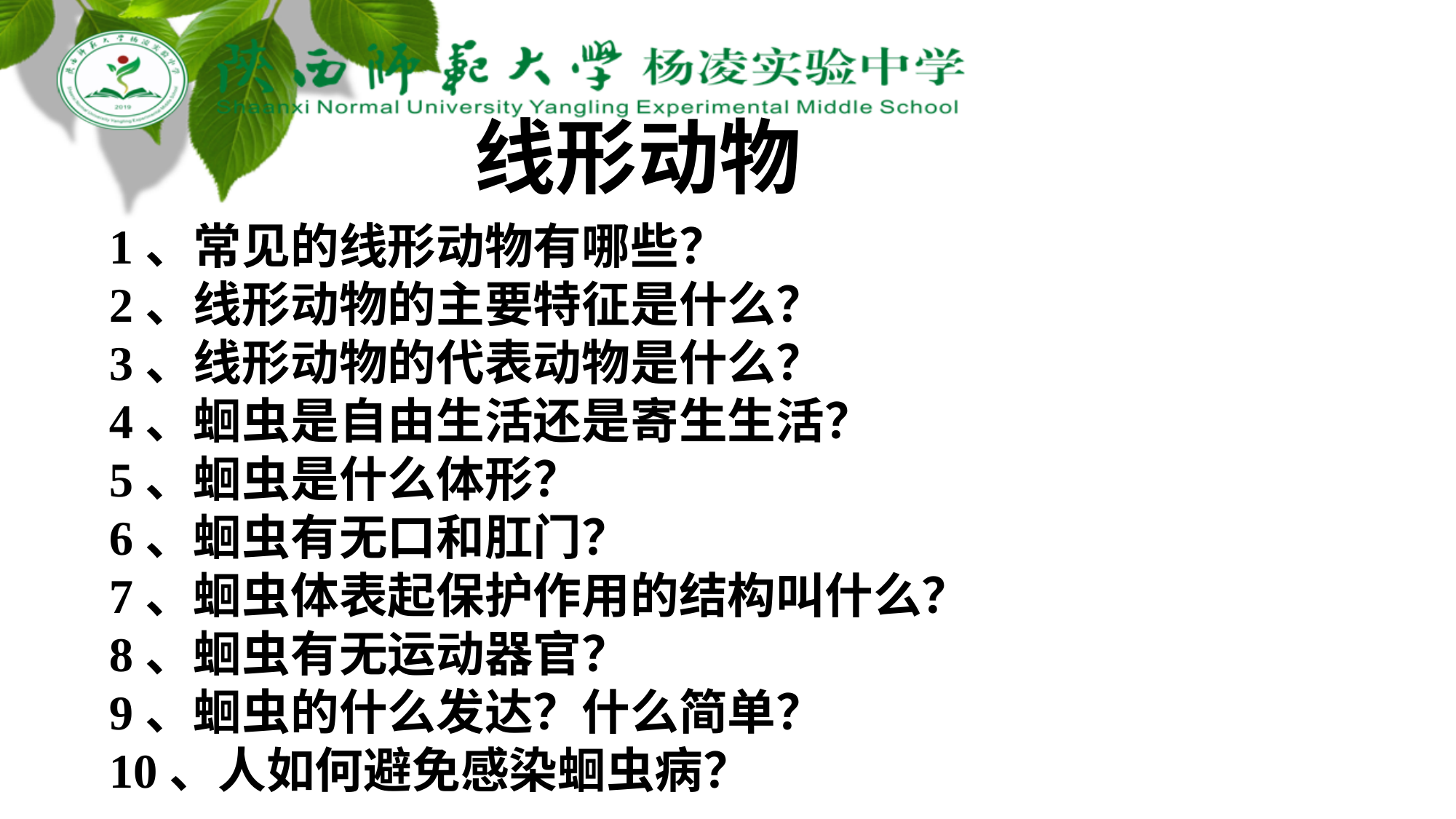

线形动物
1、常见的线形动物有哪些？
2、线形动物的主要特征是什么？
3、线形动物的代表动物是什么？
4、蛔虫是自由生活还是寄生生活？
5、蛔虫是什么体形？
6、蛔虫有无口和肛门？
7、蛔虫体表起保护作用的结构叫什么？
8、蛔虫有无运动器官？
9、蛔虫的什么发达？什么简单？
10、人如何避免感染蛔虫病？